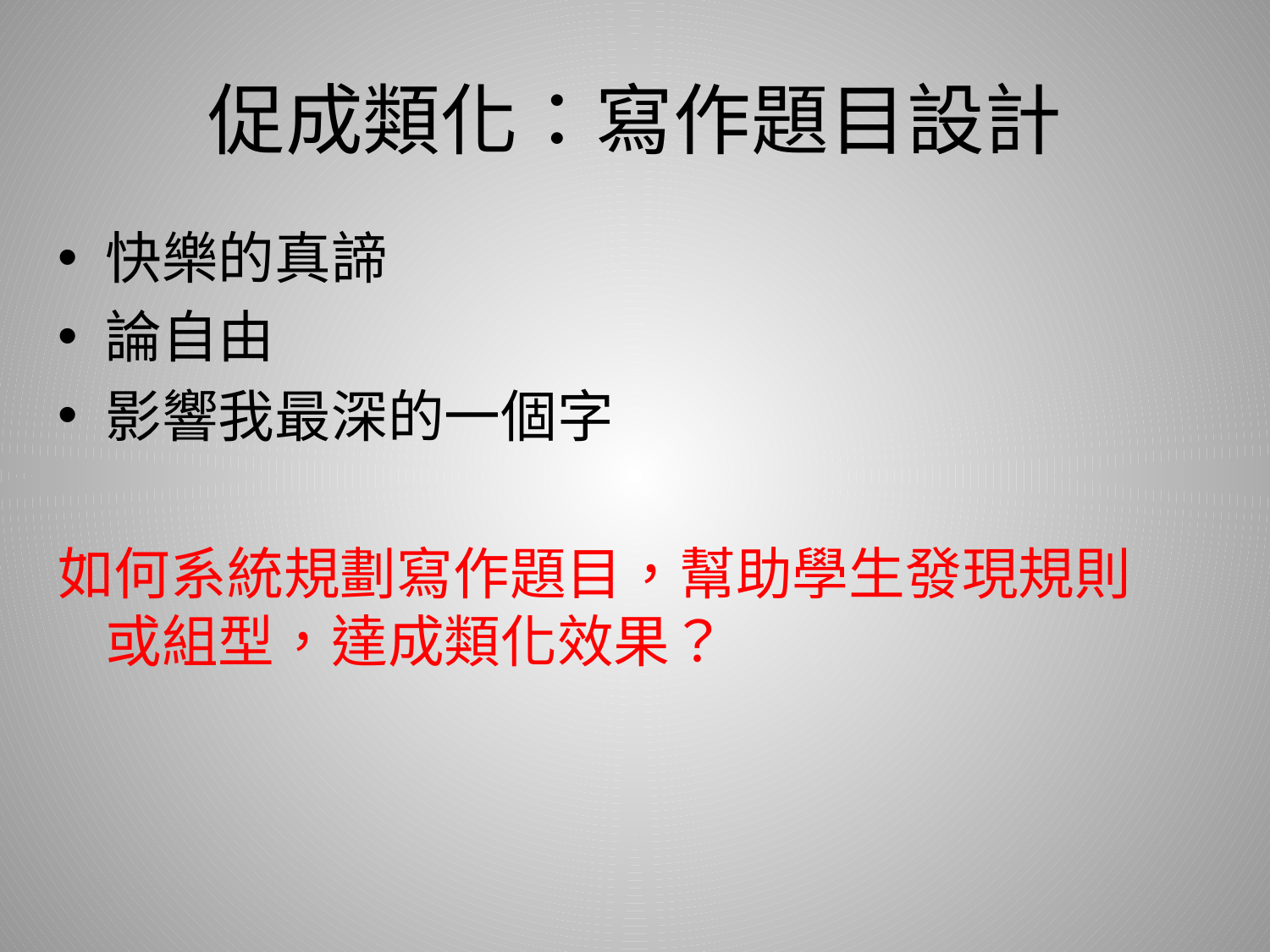

# 促成類化：寫作題目設計
快樂的真諦
論自由
影響我最深的一個字

如何系統規劃寫作題目，幫助學生發現規則或組型，達成類化效果？